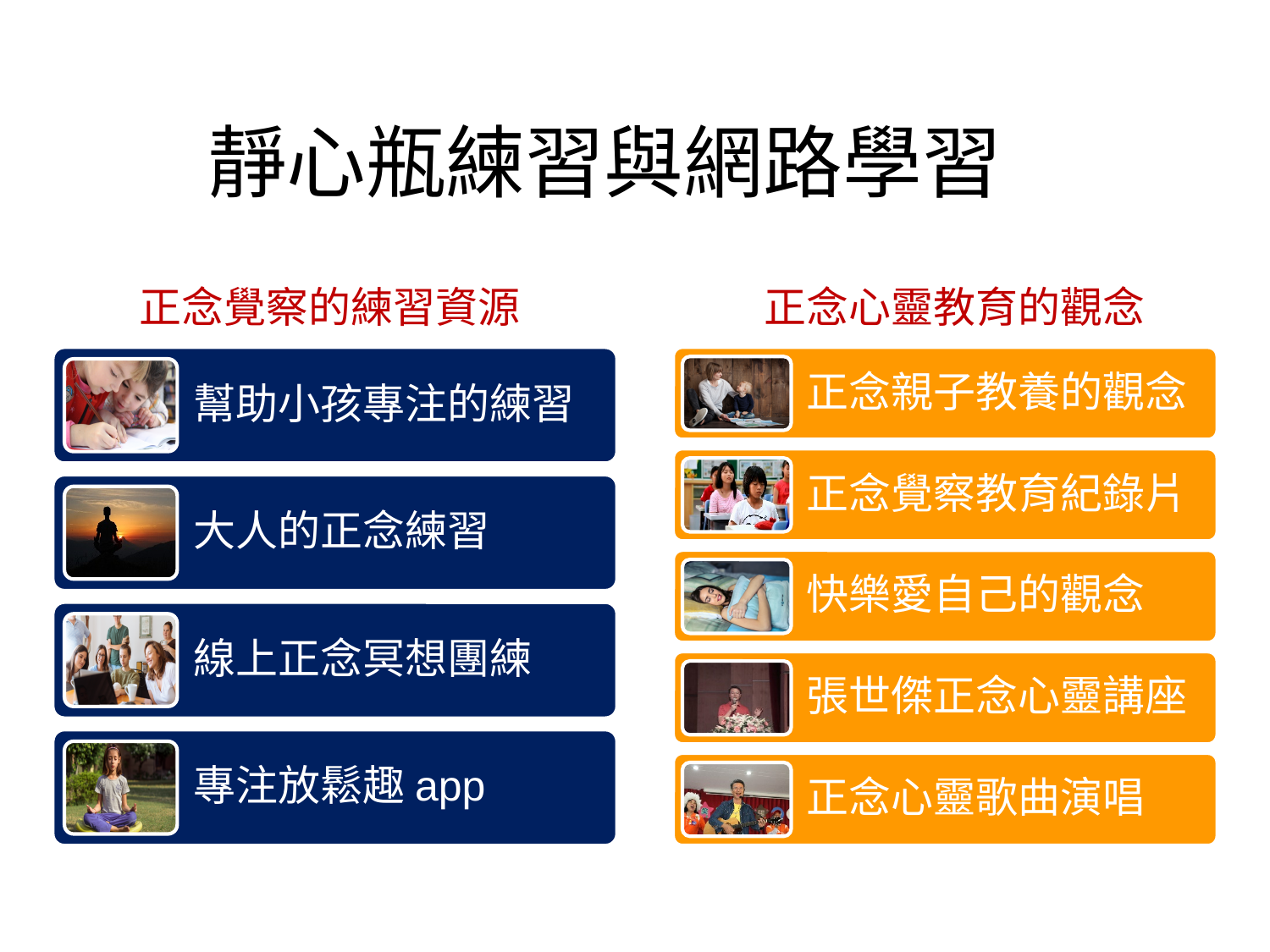

靜心瓶練習與網路學習
正念心靈教育的觀念
正念覺察的練習資源
幫助小孩專注的練習
大人的正念練習
線上正念冥想團練
專注放鬆趣app
正念親子教養的觀念
正念覺察教育紀錄片
快樂愛自己的觀念
張世傑正念心靈講座
正念心靈歌曲演唱